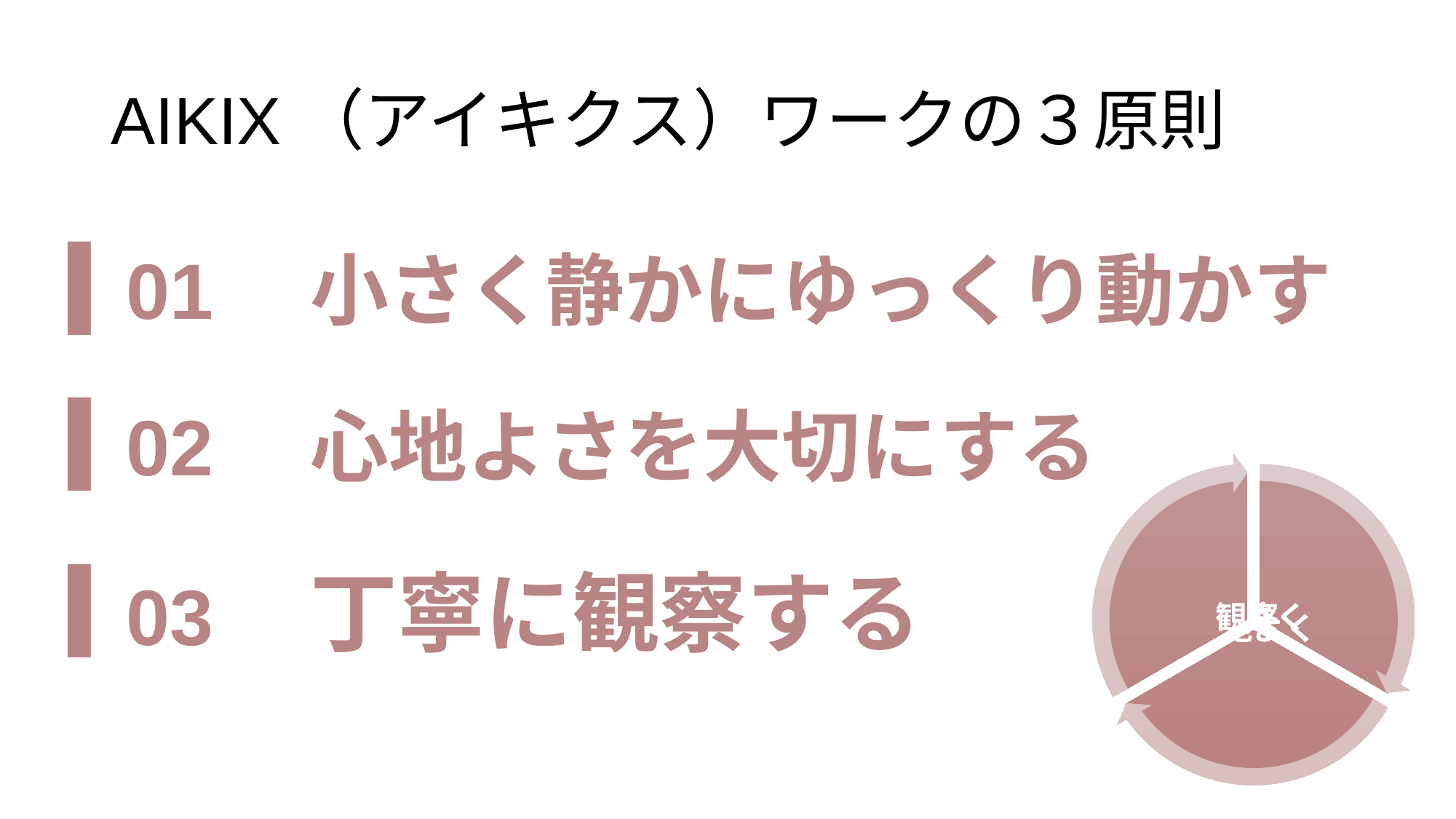

# AIKIX（アイキクス）ワークの３原則
01　小さく静かにゆっくり動かす
02　心地よさを大切にする
03　丁寧に観察する
小さく
心地よく
観察